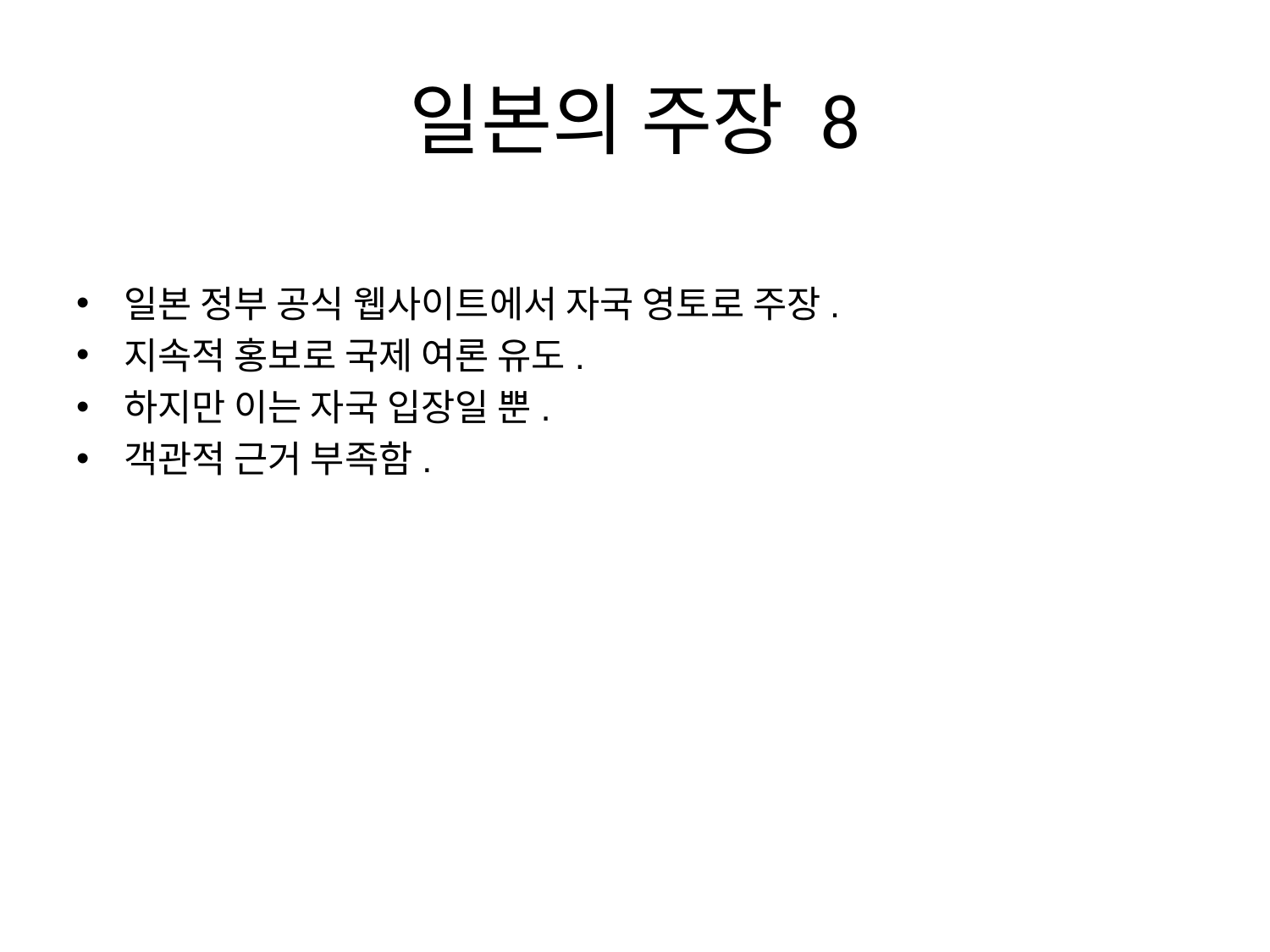

# 일본의 주장 8

일본 정부 공식 웹사이트에서 자국 영토로 주장.
지속적 홍보로 국제 여론 유도.
하지만 이는 자국 입장일 뿐.
객관적 근거 부족함.